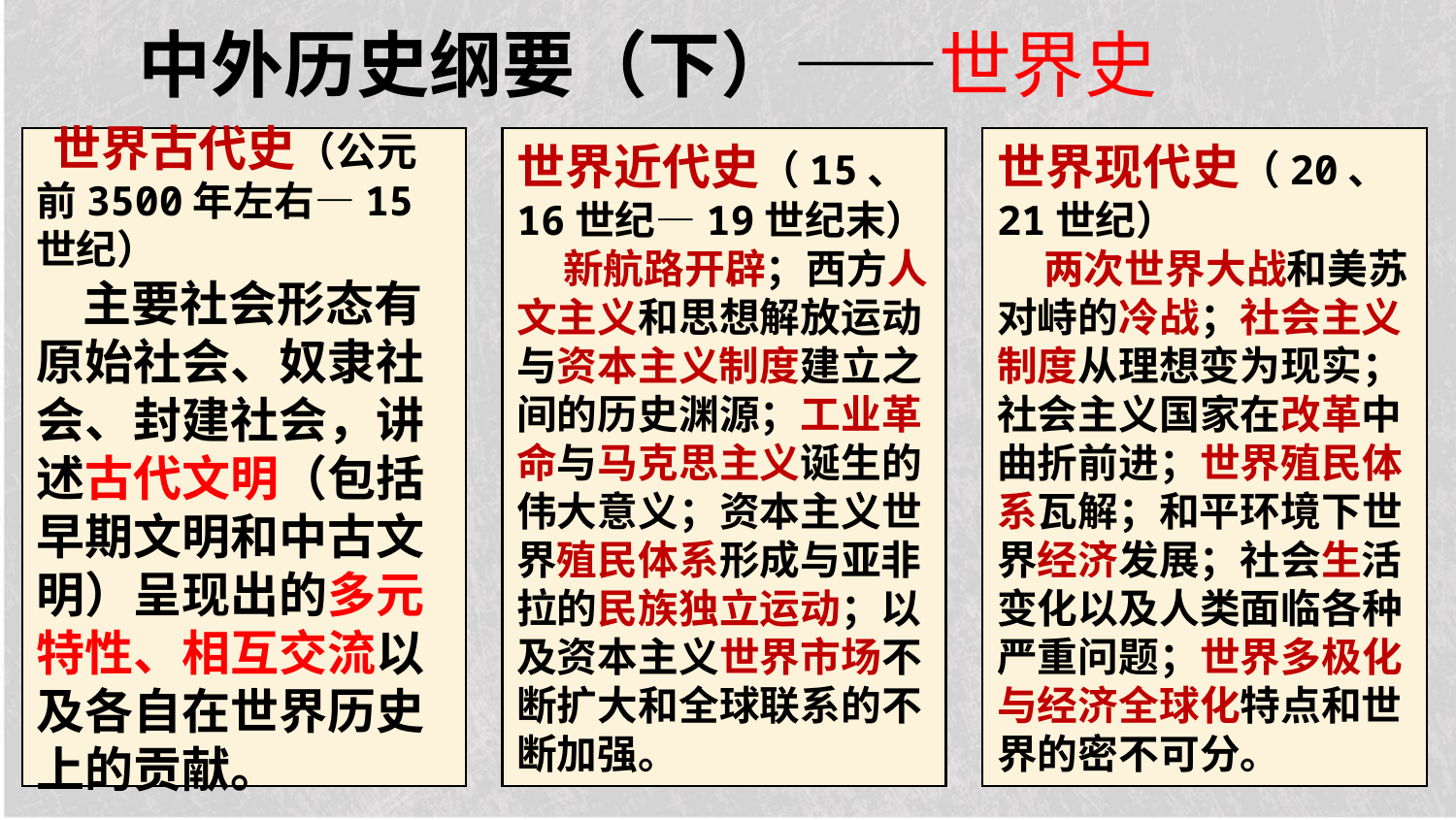

中外历史纲要（下）——世界史
 世界古代史（公元前3500年左右—15世纪）
    主要社会形态有原始社会、奴隶社会、封建社会，讲述古代文明（包括早期文明和中古文明）呈现出的多元特性、相互交流以及各自在世界历史上的贡献。
世界近代史（15、16世纪—19世纪末）
    新航路开辟；西方人文主义和思想解放运动与资本主义制度建立之间的历史渊源；工业革命与马克思主义诞生的伟大意义；资本主义世界殖民体系形成与亚非拉的民族独立运动；以及资本主义世界市场不断扩大和全球联系的不断加强。
世界现代史（20、21世纪）
    两次世界大战和美苏对峙的冷战；社会主义制度从理想变为现实；社会主义国家在改革中曲折前进；世界殖民体系瓦解；和平环境下世界经济发展；社会生活变化以及人类面临各种严重问题；世界多极化与经济全球化特点和世界的密不可分。